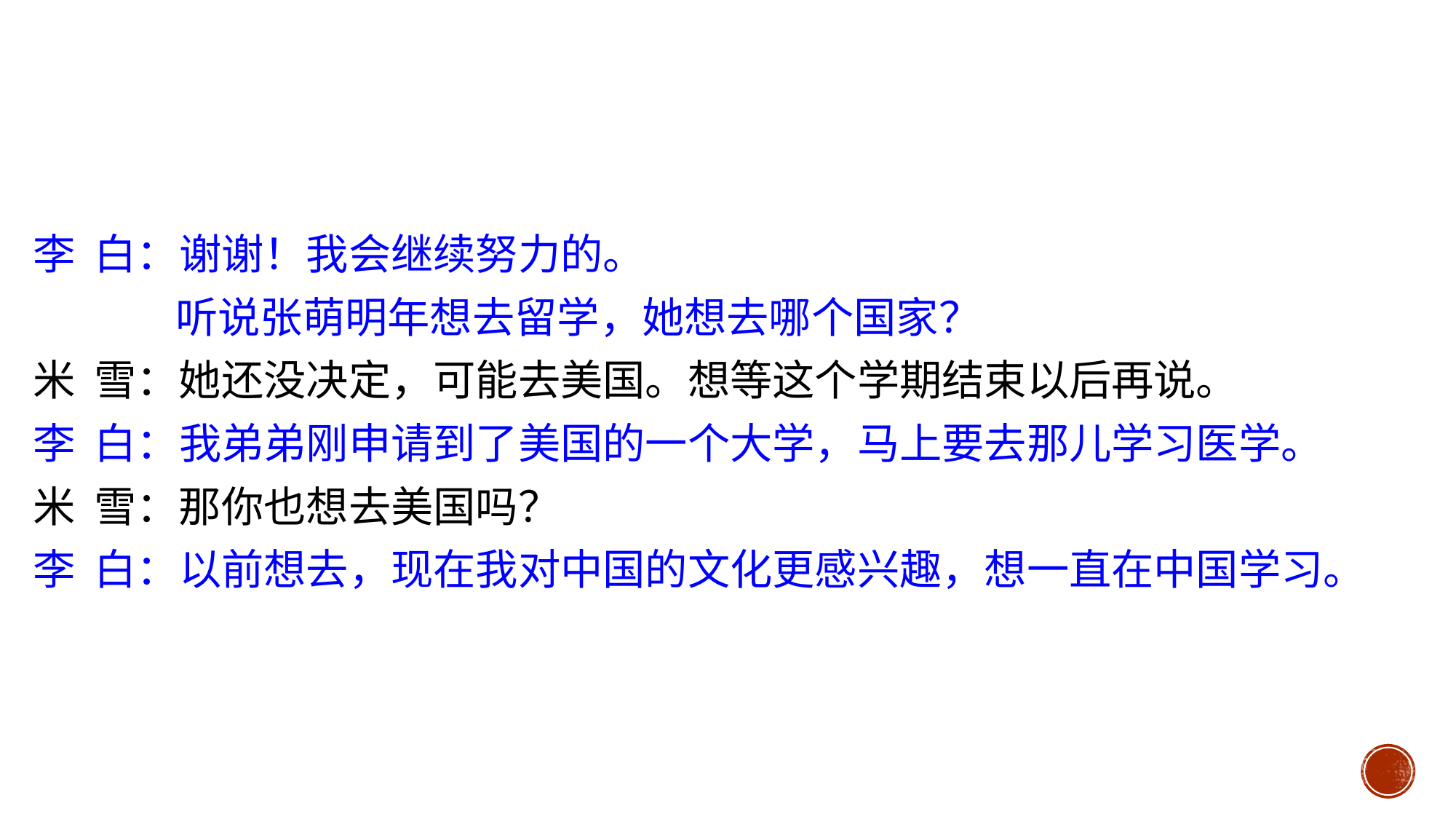

李  白：谢谢！我会继续努力的。
              听说张萌明年想去留学，她想去哪个国家？
米  雪：她还没决定，可能去美国。想等这个学期结束以后再说。
李  白：我弟弟刚申请到了美国的一个大学，马上要去那儿学习医学。
米  雪：那你也想去美国吗？
李  白：以前想去，现在我对中国的文化更感兴趣，想一直在中国学习。